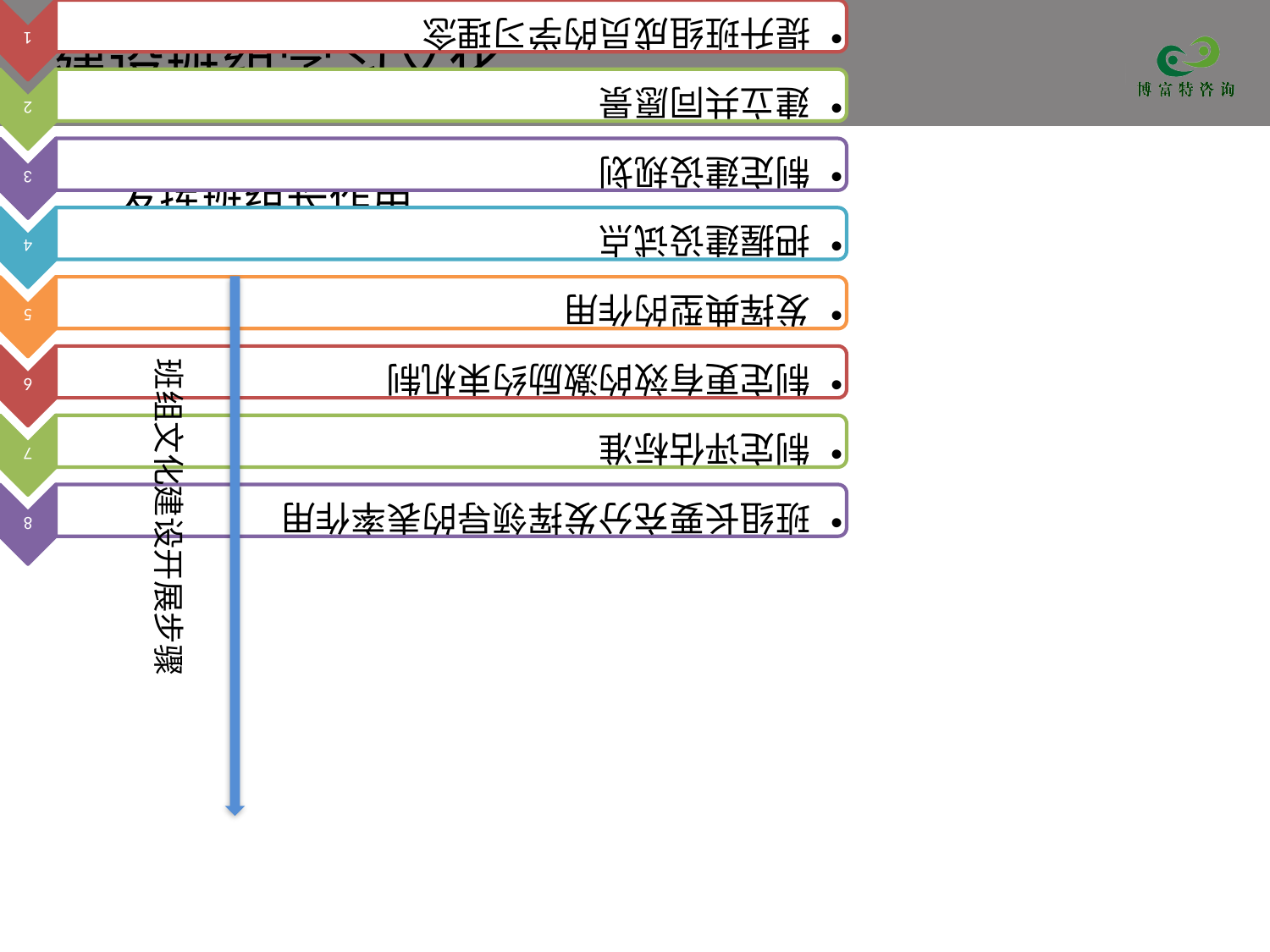

发挥班组长作用
1
提升班组成员的学习理念
2
建立共同愿景
3
制定建设规划
4
把握建设试点
5
发挥典型的作用
6
制定更有效的激励约束机制
7
制定评估标准
8
班组长要充分发挥领导的表率作用
班组文化建设开展步骤